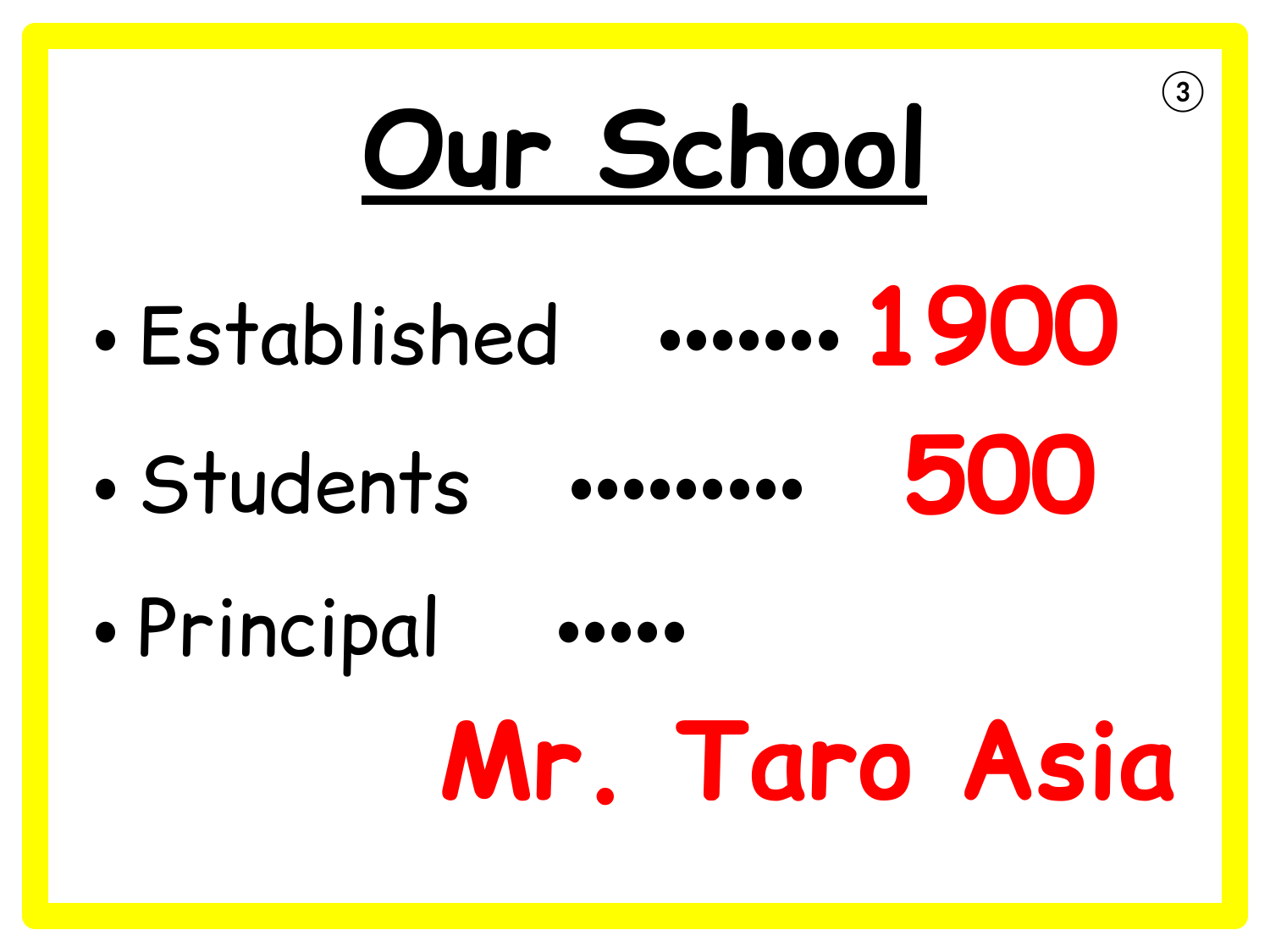

③
Our School
・Established　・・・・・・・1900
・Students　・・・・・・・・・　500

・Principal　 ・・・・・
　Mr. Taro Asia